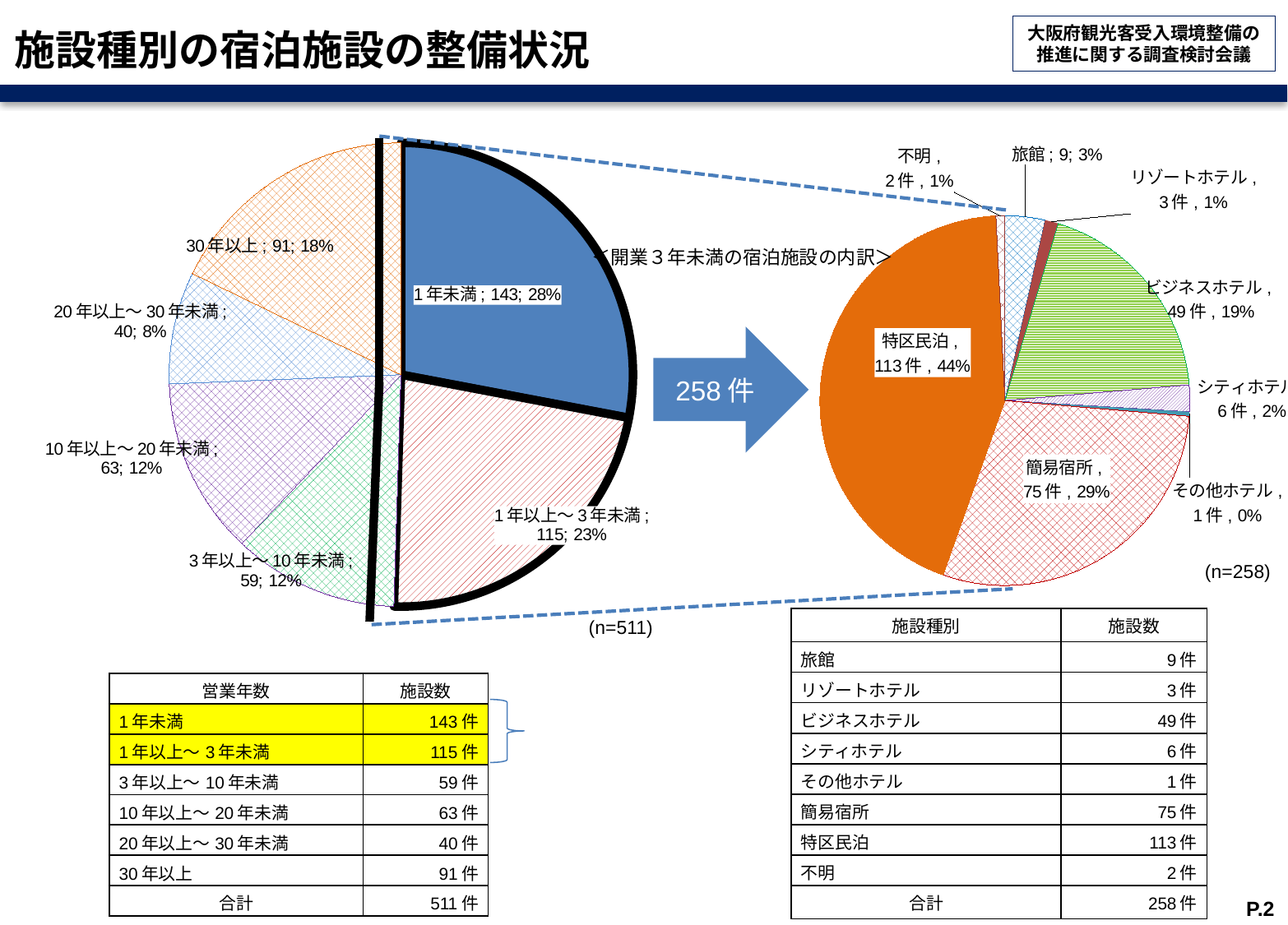

# 施設種別の宿泊施設の整備状況

### Chart

| Category |  |
|---|---|
| 1年未満 | 143.0 |
| 1年以上～3年未満 | 115.0 |
| 3年以上～10年未満 | 59.0 |
| 10年以上～20年未満 | 63.0 |
| 20年以上～30年未満 | 40.0 |
| 30年以上 | 91.0 |

### Chart

| Category |  |
|---|---|
| 旅館 | 9.0 |
| リゾートホテル | 3.0 |
| ビジネスホテル | 49.0 |
| シティホテル | 6.0 |
| その他ホテル | 1.0 |
| 簡易宿所 | 75.0 |
| 特区民泊 | 113.0 |
| 不明 | 2.0 |
＜開業３年未満の宿泊施設の内訳＞
258件
(n=258)
| 施設種別 | 施設数 |
| --- | --- |
| 旅館 | 9件 |
| リゾートホテル | 3件 |
| ビジネスホテル | 49件 |
| シティホテル | 6件 |
| その他ホテル | 1件 |
| 簡易宿所 | 75件 |
| 特区民泊 | 113件 |
| 不明 | 2件 |
| 合計 | 258件 |
(n=511)
| 営業年数 | 施設数 |
| --- | --- |
| 1年未満 | 143件 |
| 1年以上～3年未満 | 115件 |
| 3年以上～10年未満 | 59件 |
| 10年以上～20年未満 | 63件 |
| 20年以上～30年未満 | 40件 |
| 30年以上 | 91件 |
| 合計 | 511件 |

P.2